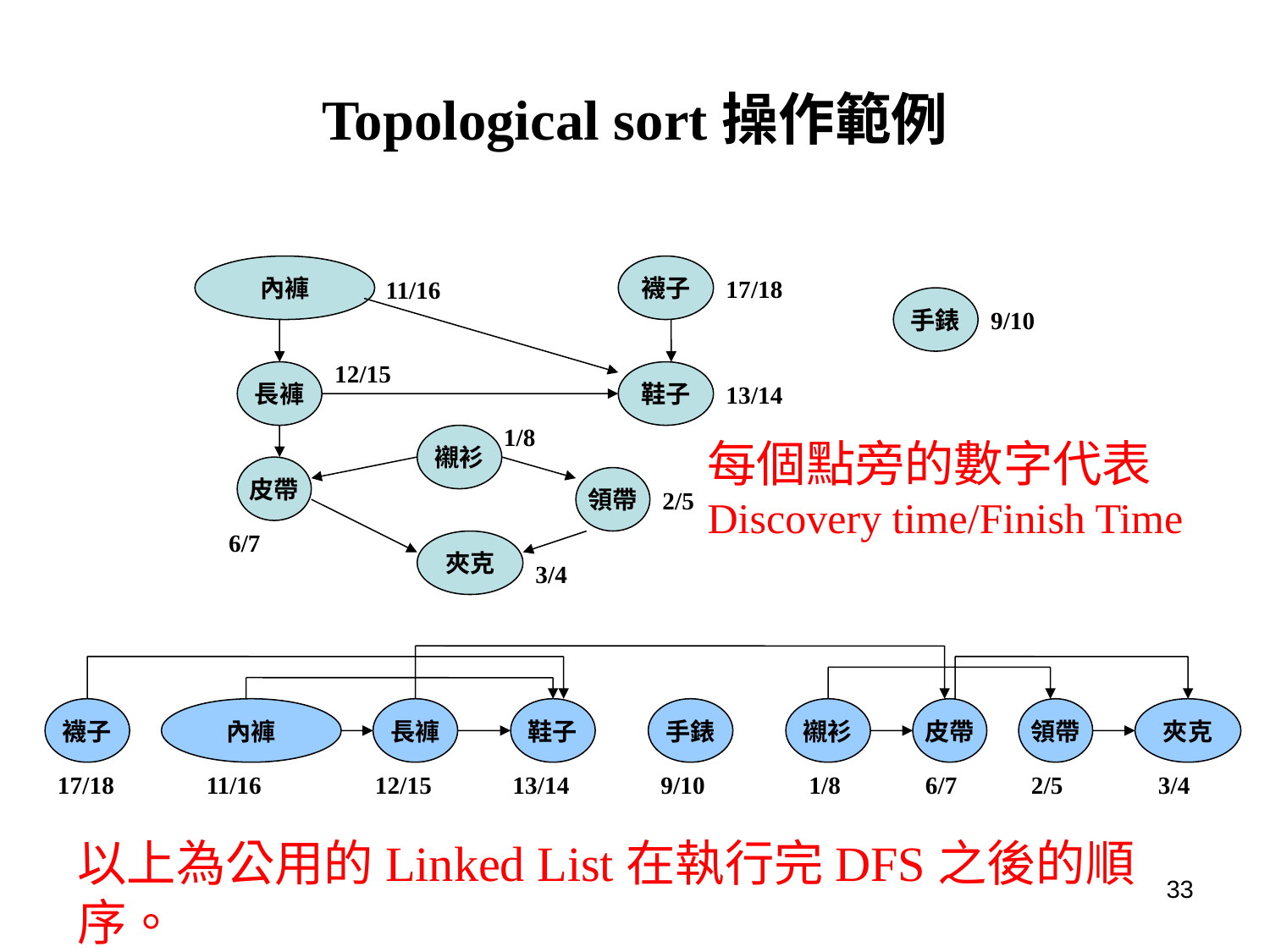

# Topological sort操作範例
內褲
襪子
17/18
11/16
手錶

9/10

12/15
長褲
鞋子
13/14

1/8

襯衫
皮帶

領帶
2/5
6/7
夾克

3/4
每個點旁的數字代表Discovery time/Finish Time

襪子
內褲
長褲
鞋子
手錶
襯衫
皮帶
領帶
夾克

17/18
11/16
12/15
13/14
9/10
1/8
6/7
2/5
3/4
以上為公用的Linked List在執行完DFS之後的順序。
33